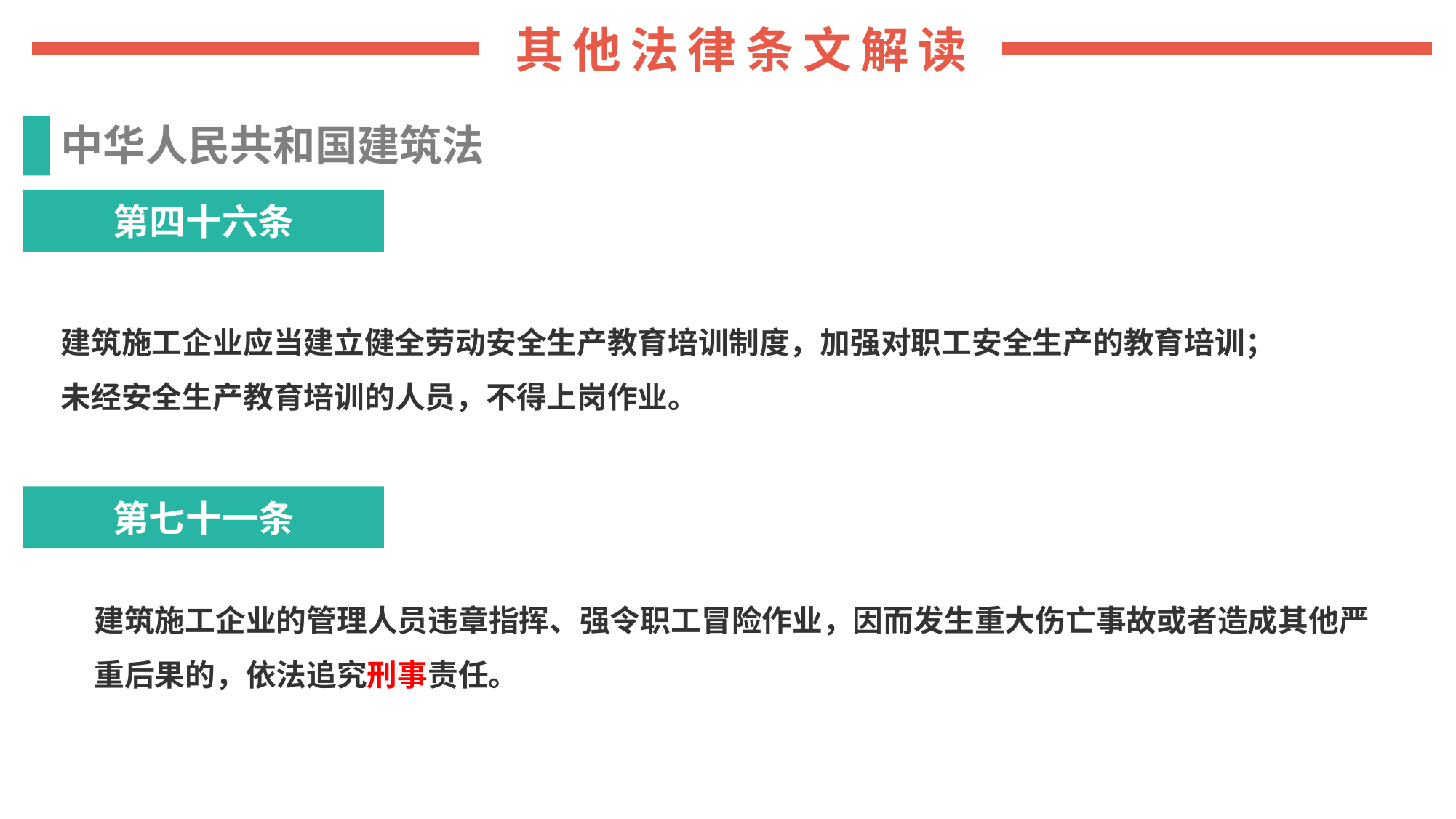

中华人民共和国建筑法

第四十六条
建筑施工企业应当建立健全劳动安全生产教育培训制度，加强对职工安全生产的教育培训；
未经安全生产教育培训的人员，不得上岗作业。
第七十一条
建筑施工企业的管理人员违章指挥、强令职工冒险作业，因而发生重大伤亡事故或者造成其他严重后果的，依法追究刑事责任。